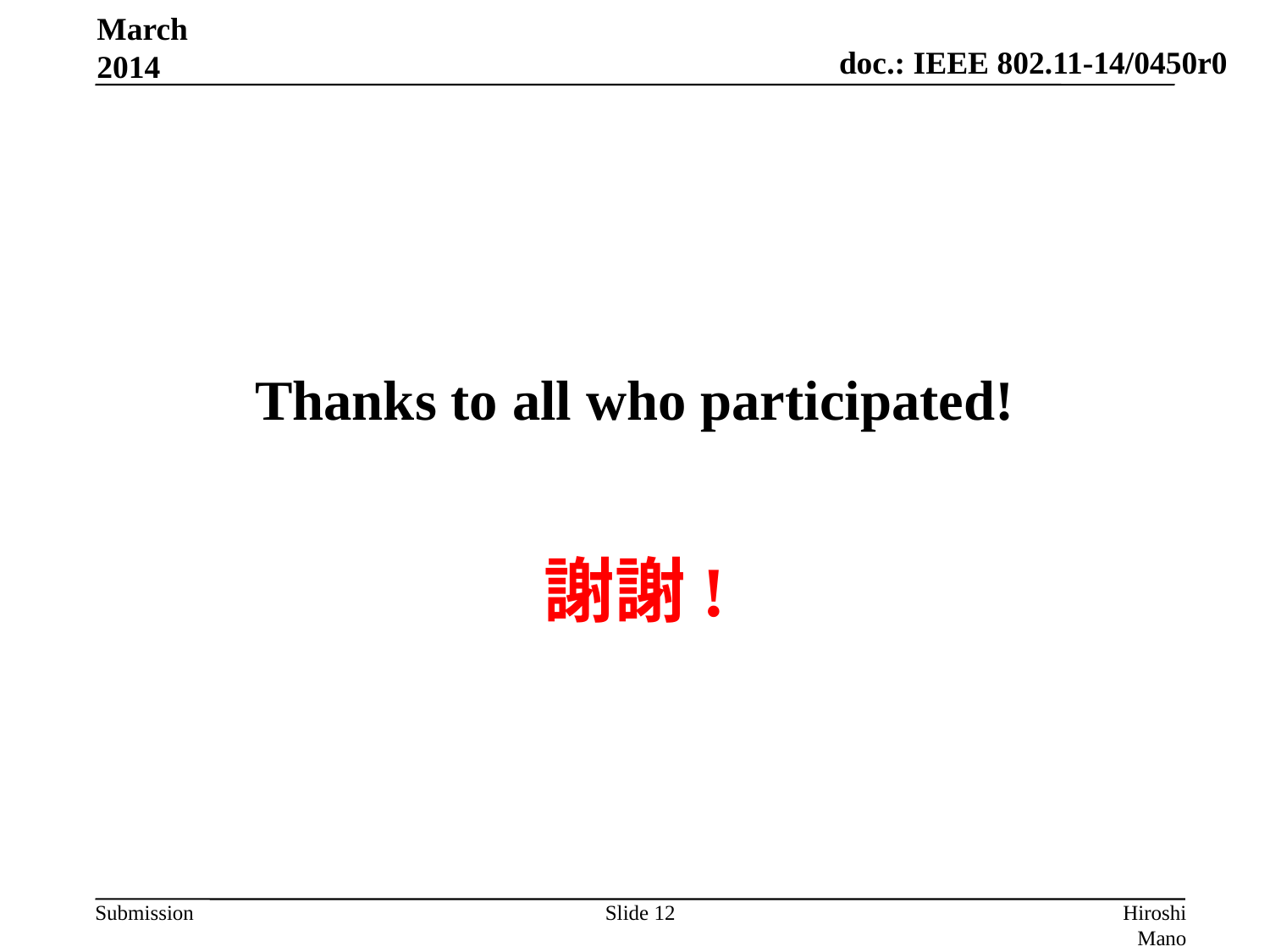

March 2014
# Thanks to all who participated!
謝謝!
Slide 12
Hiroshi Mano (ATRD Root Lab)